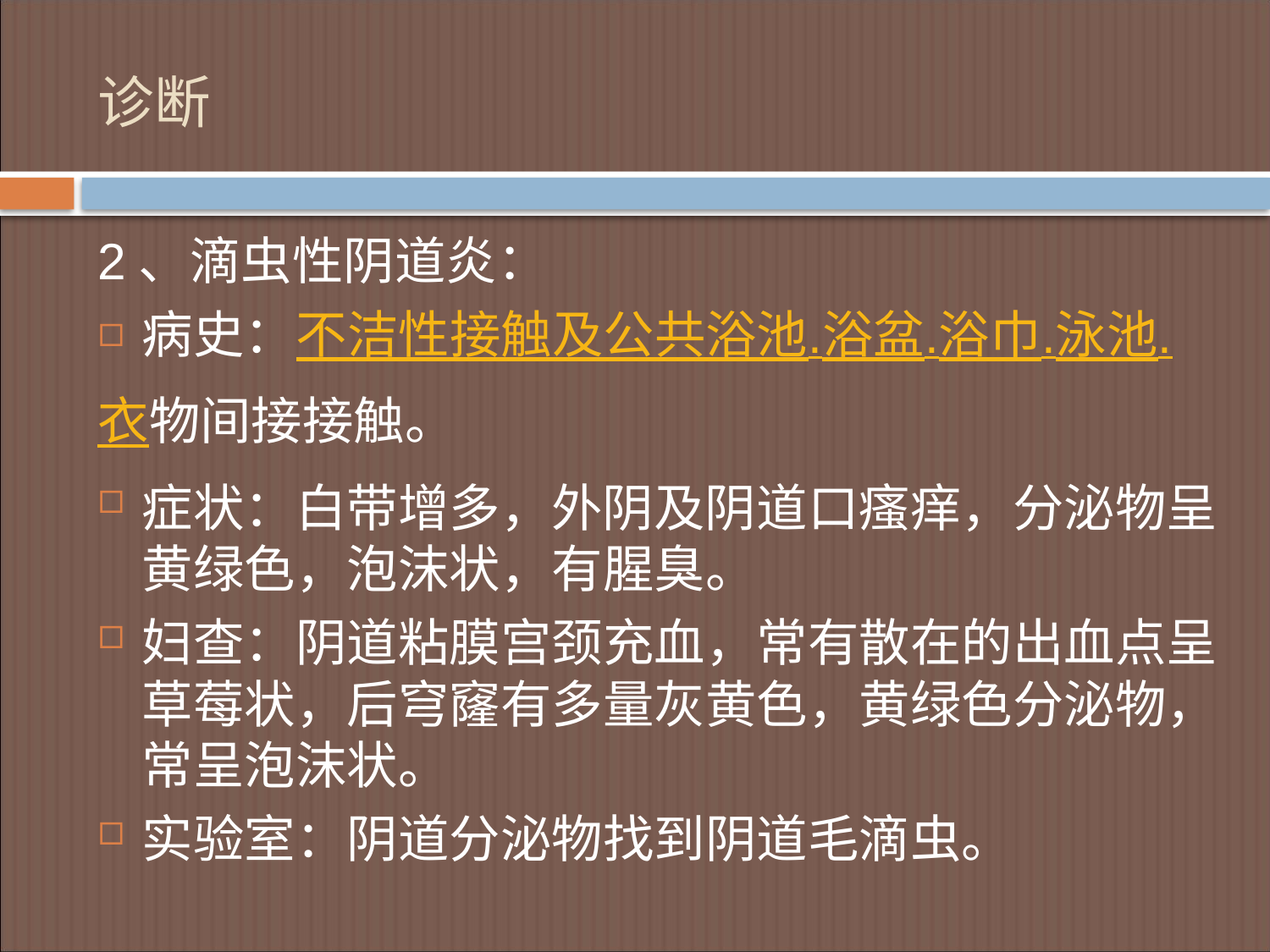

# 诊断
2、滴虫性阴道炎：
病史：不洁性接触及公共浴池.浴盆.浴巾.泳池.
衣物间接接触。
症状：白带增多，外阴及阴道口瘙痒，分泌物呈黄绿色，泡沫状，有腥臭。
妇查：阴道粘膜宫颈充血，常有散在的出血点呈草莓状，后穹窿有多量灰黄色，黄绿色分泌物，常呈泡沫状。
实验室：阴道分泌物找到阴道毛滴虫。